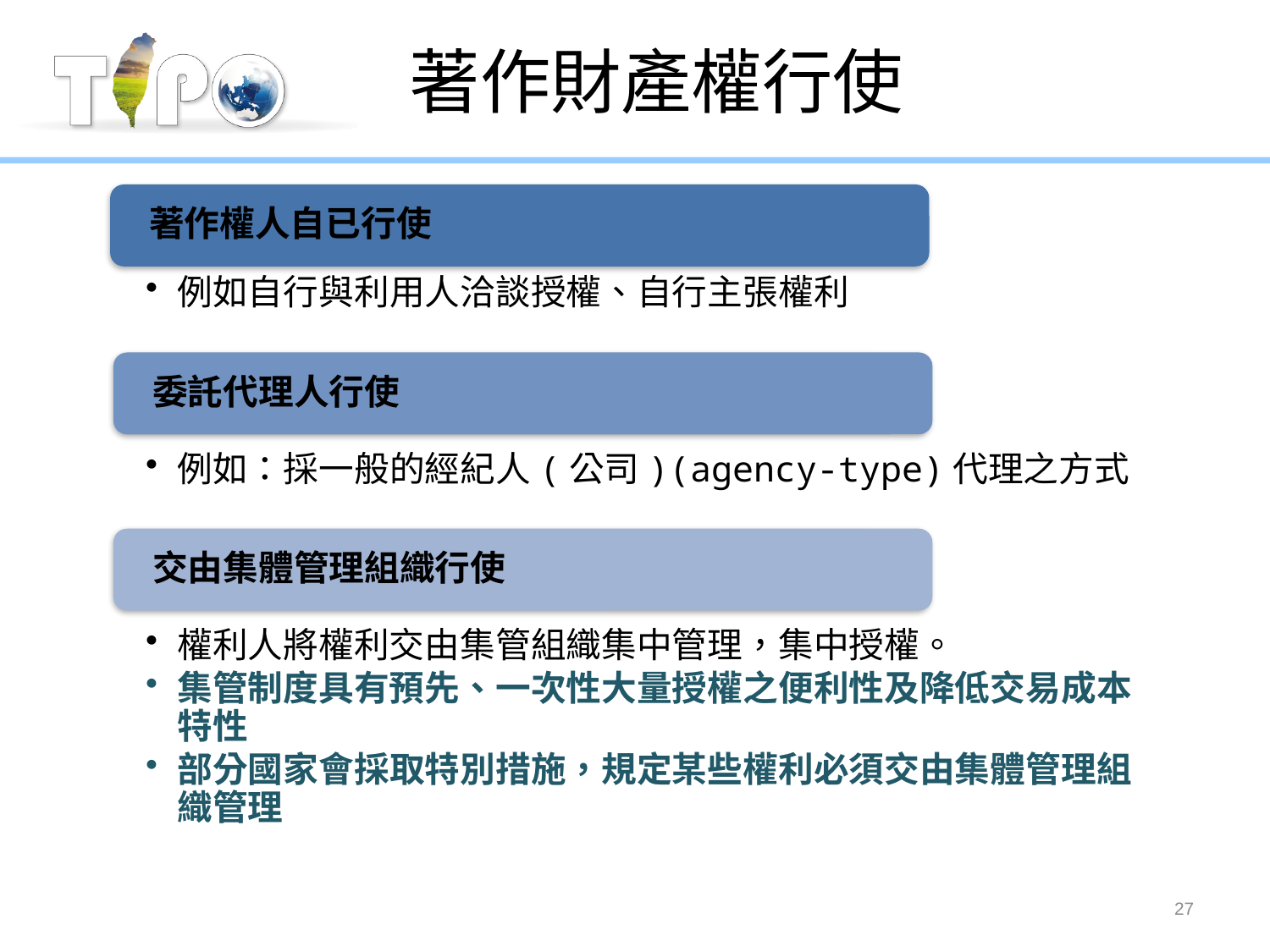

# 著作財產權行使
例如自行與利用人洽談授權、自行主張權利
著作權人自已行使
例如：採一般的經紀人(公司)(agency-type)代理之方式
委託代理人行使
權利人將權利交由集管組織集中管理，集中授權。
集管制度具有預先、一次性大量授權之便利性及降低交易成本特性
部分國家會採取特別措施，規定某些權利必須交由集體管理組織管理
交由集體管理組織行使
27